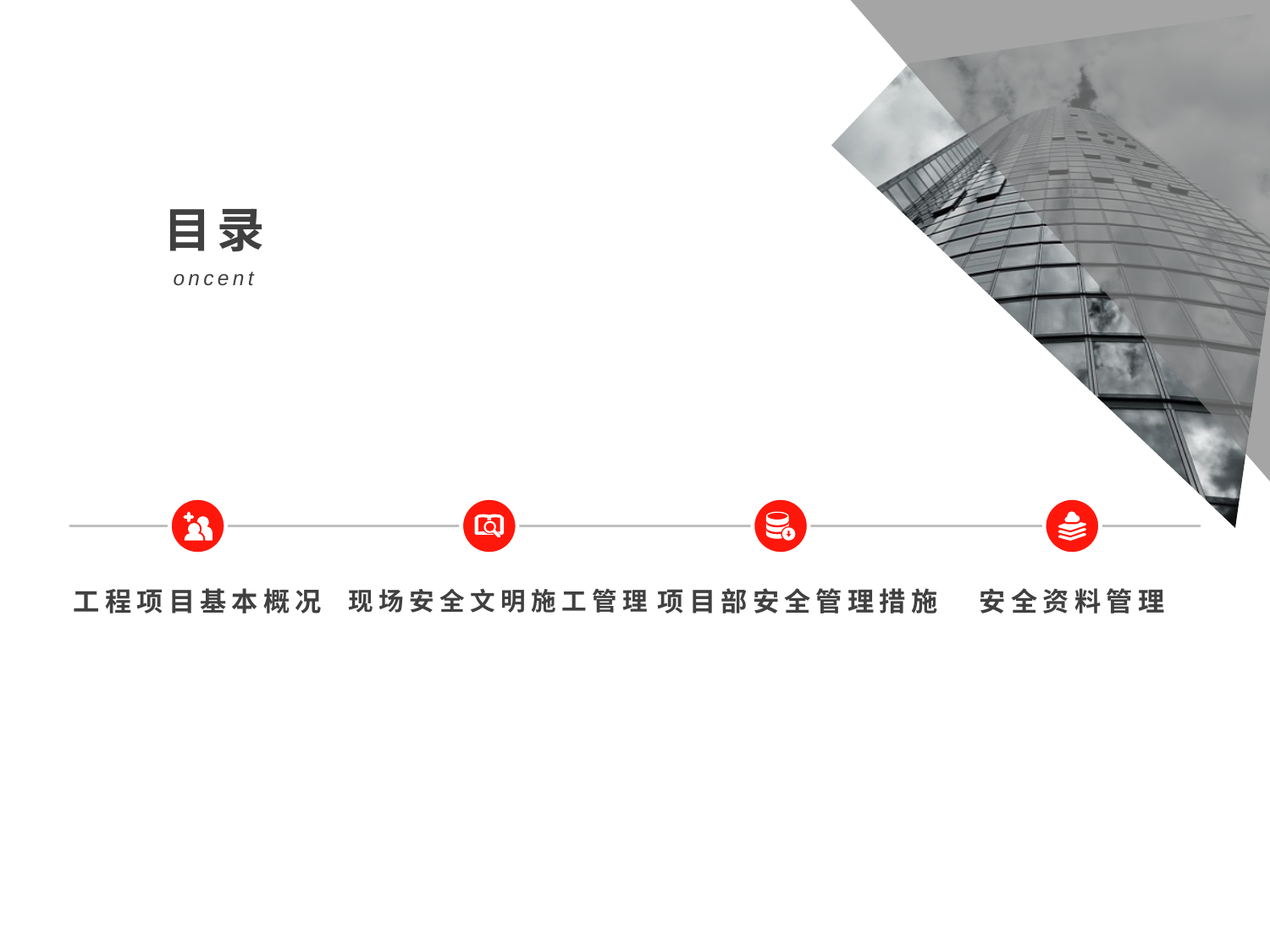

目录
oncent

工程项目基本概况

现场安全文明施工管理

项目部安全管理措施

安全资料管理